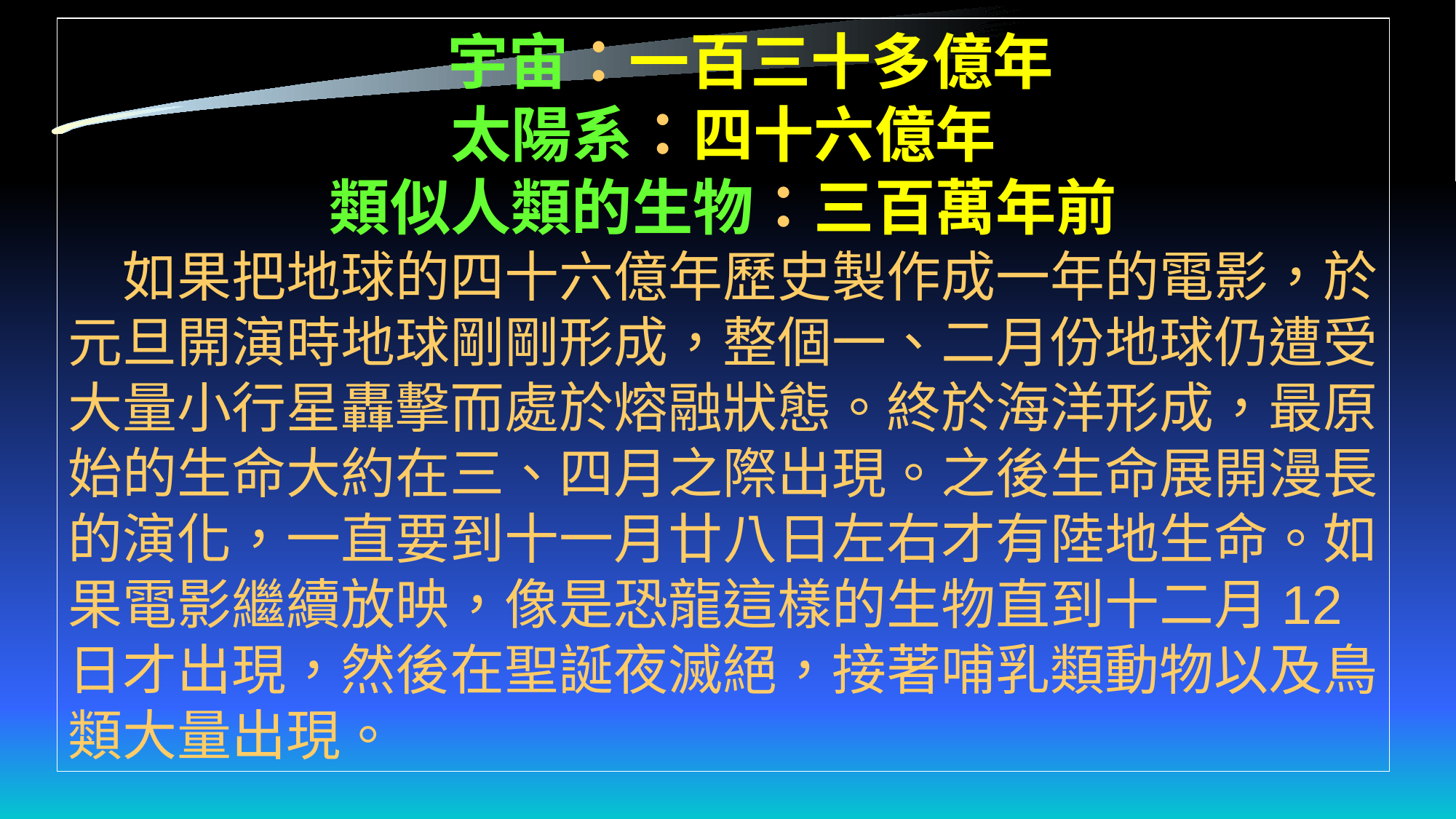

宇宙：一百三十多億年
太陽系：四十六億年
類似人類的生物：三百萬年前
如果把地球的四十六億年歷史製作成一年的電影，於元旦開演時地球剛剛形成，整個一、二月份地球仍遭受大量小行星轟擊而處於熔融狀態。終於海洋形成，最原始的生命大約在三、四月之際出現。之後生命展開漫長的演化，一直要到十一月廿八日左右才有陸地生命。如果電影繼續放映，像是恐龍這樣的生物直到十二月12日才出現，然後在聖誕夜滅絕，接著哺乳類動物以及鳥類大量出現。